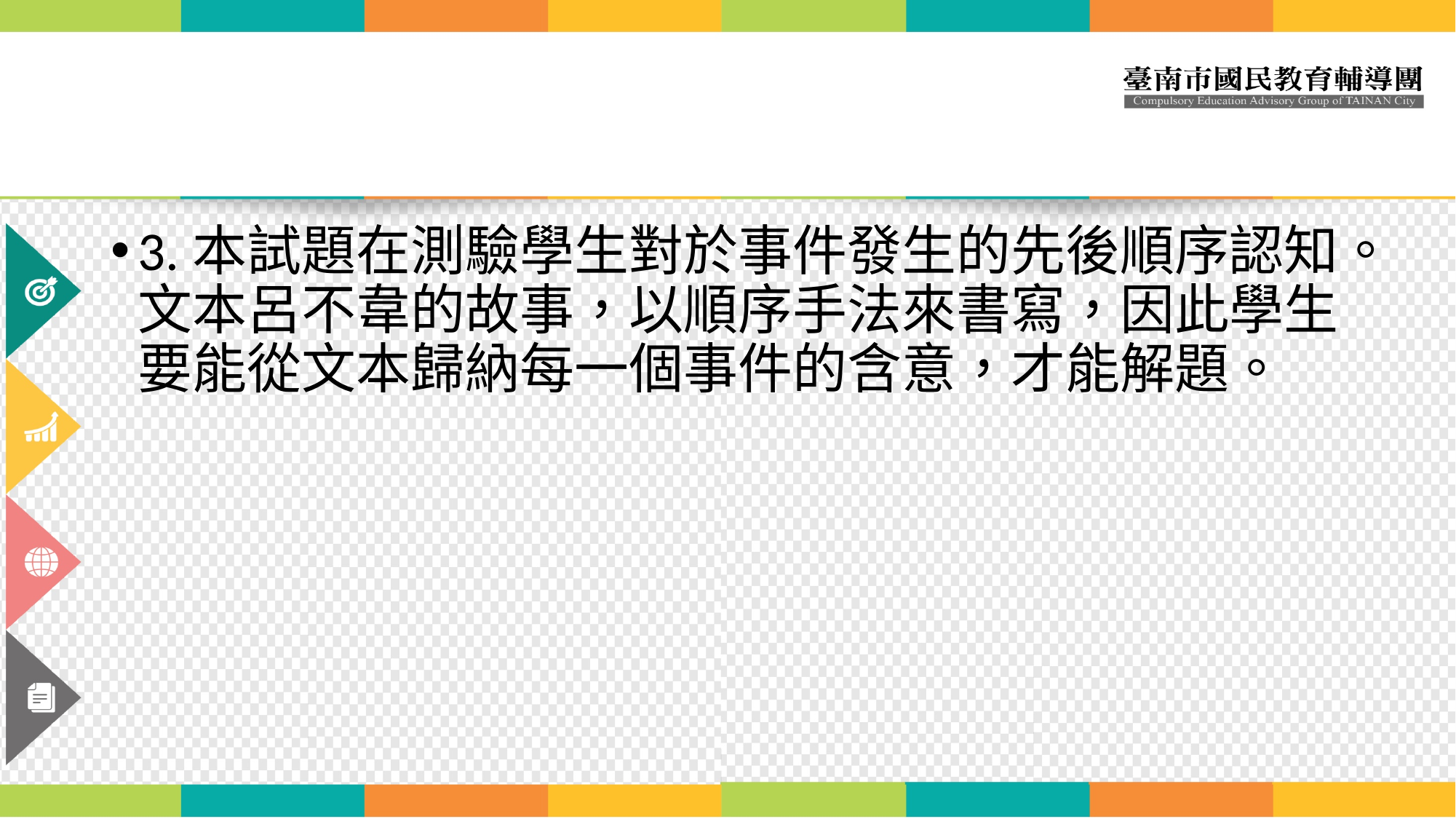

3.本試題在測驗學生對於事件發生的先後順序認知。文本呂不韋的故事，以順序手法來書寫，因此學生要能從文本歸納每一個事件的含意，才能解題。